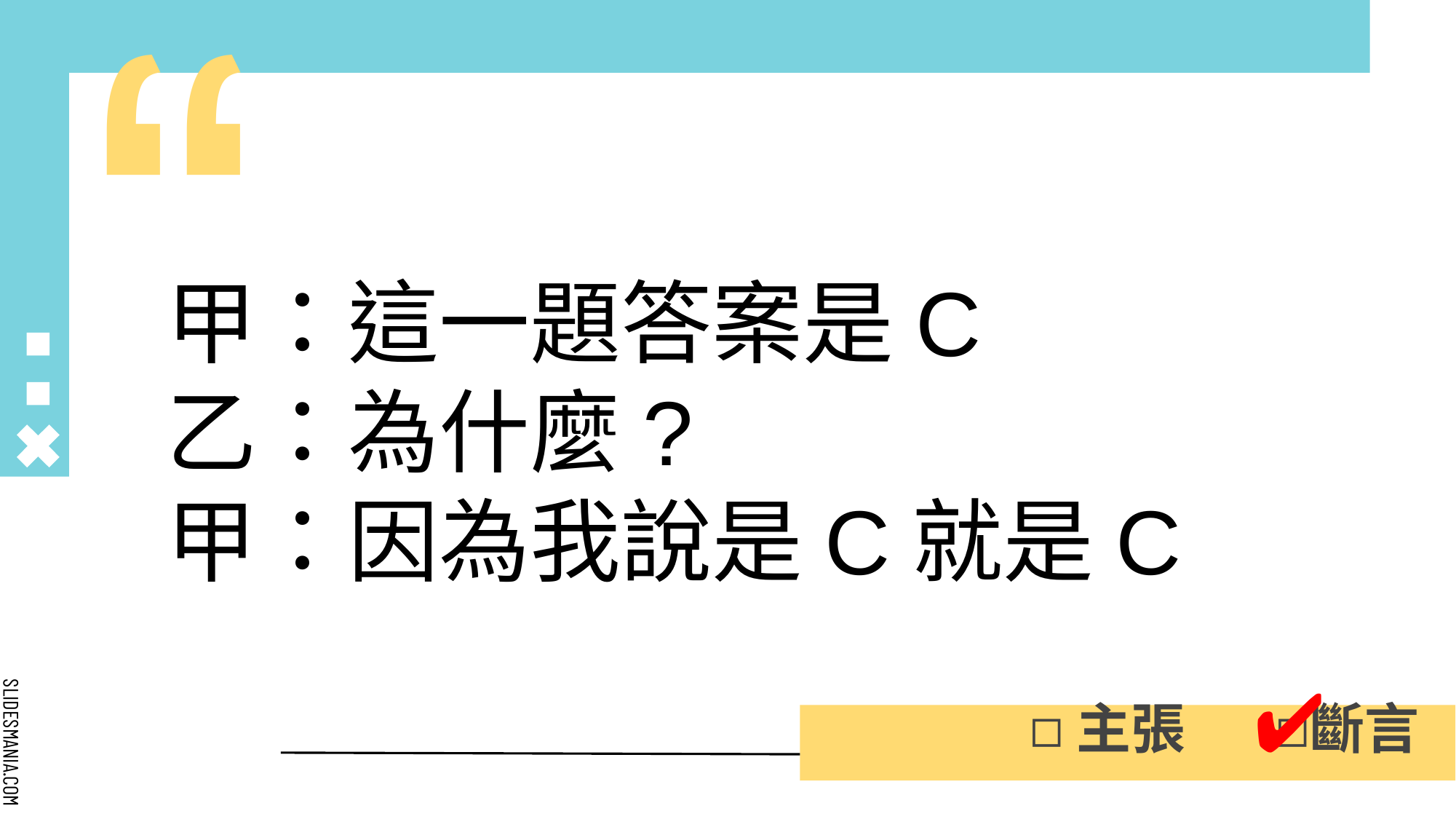

# 甲：這一題答案是C 乙：為什麼? 甲：因為我說是C就是C
✔
◻主張      ◻斷言